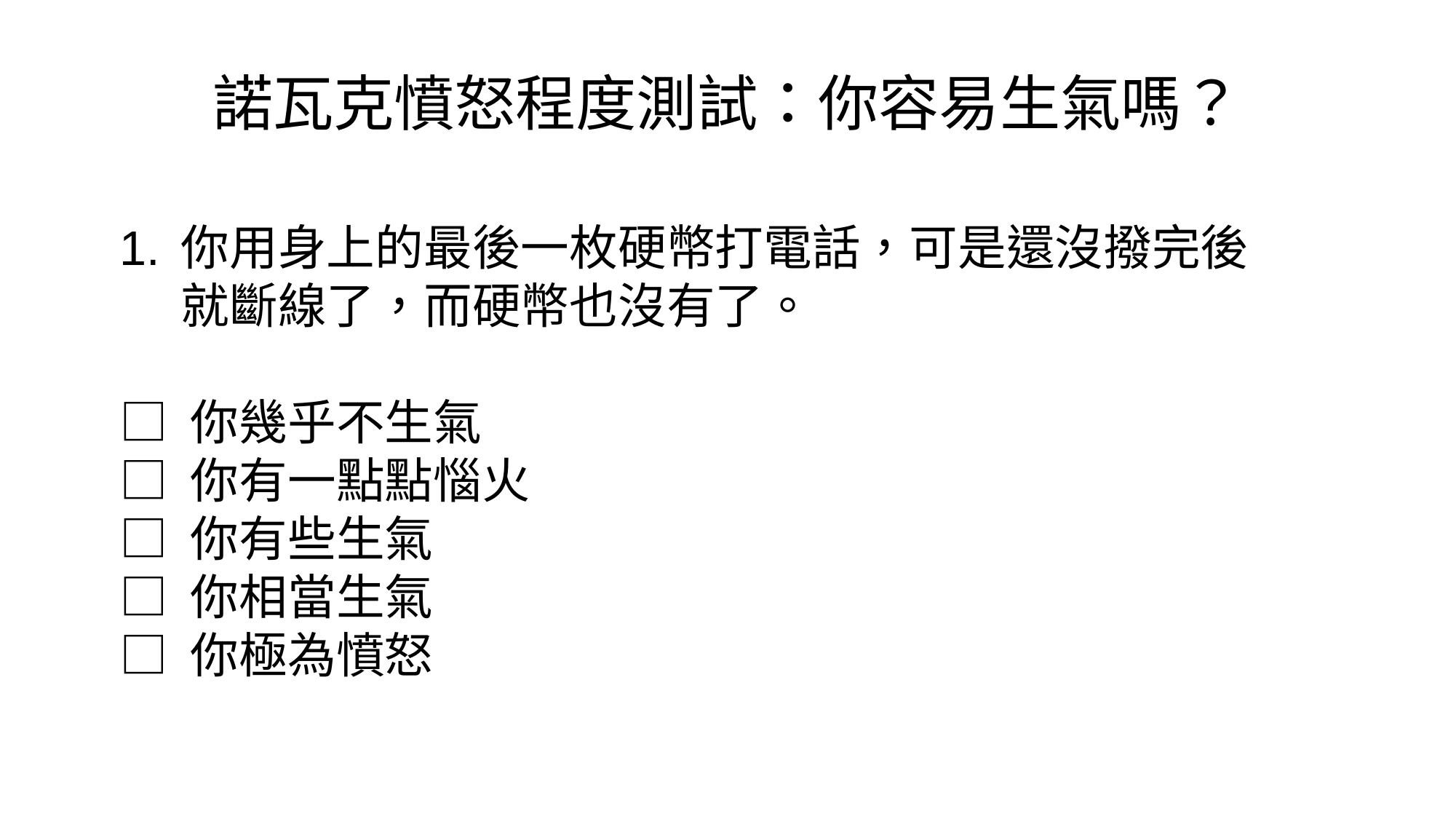

# 諾瓦克憤怒程度測試：你容易生氣嗎？
你用身上的最後一枚硬幣打電話，可是還沒撥完後就斷線了，而硬幣也沒有了。

□ 你幾乎不生氣
□ 你有一點點惱火
□ 你有些生氣
□ 你相當生氣
□ 你極為憤怒